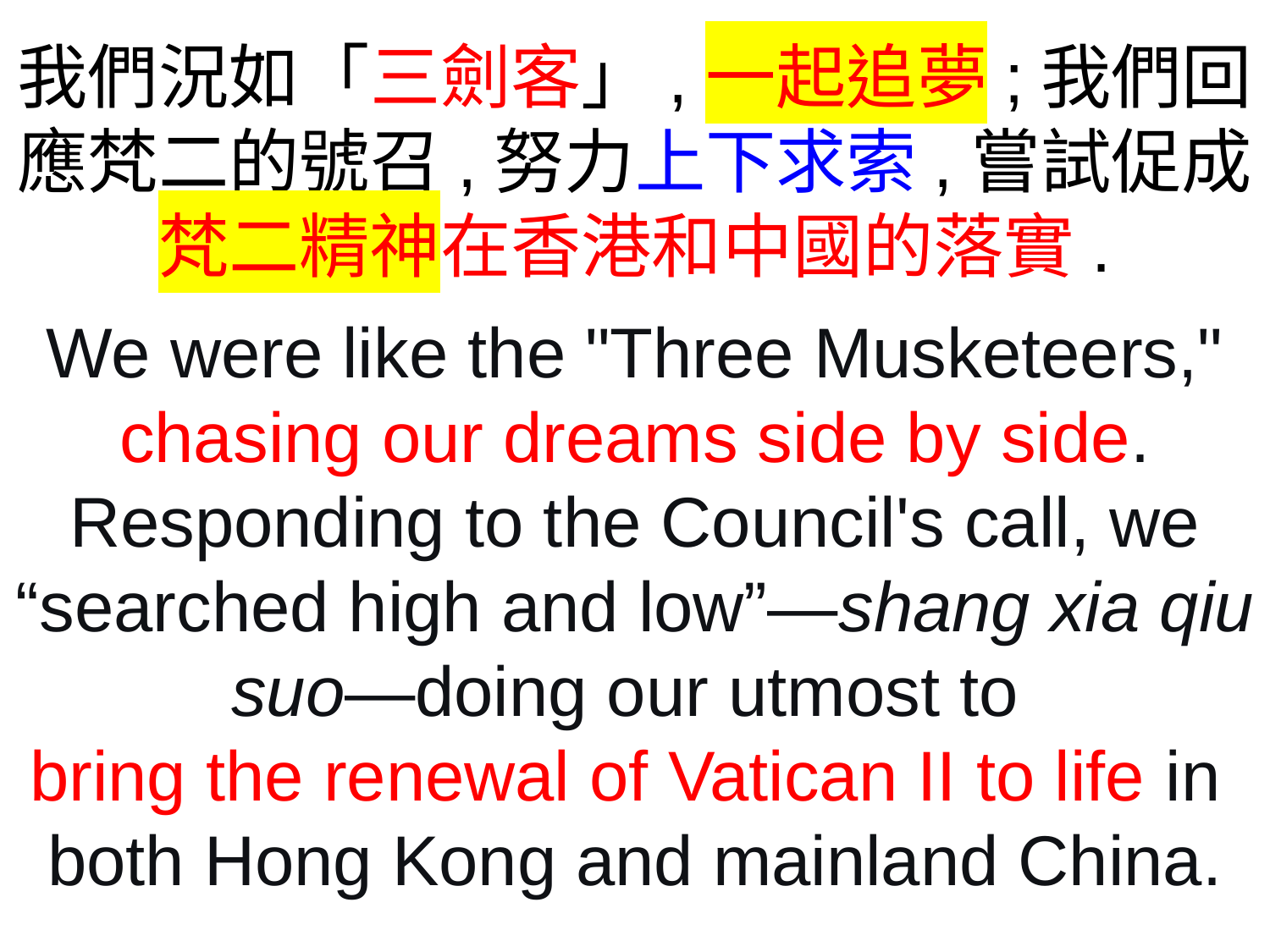

我們況如「三劍客」,一起追夢;我們回應梵二的號召,努力上下求索,嘗試促成
梵二精神在香港和中國的落實.
We were like the "Three Musketeers," chasing our dreams side by side. Responding to the Council's call, we “searched high and low”—shang xia qiu suo—doing our utmost to
bring the renewal of Vatican II to life in
both Hong Kong and mainland China.